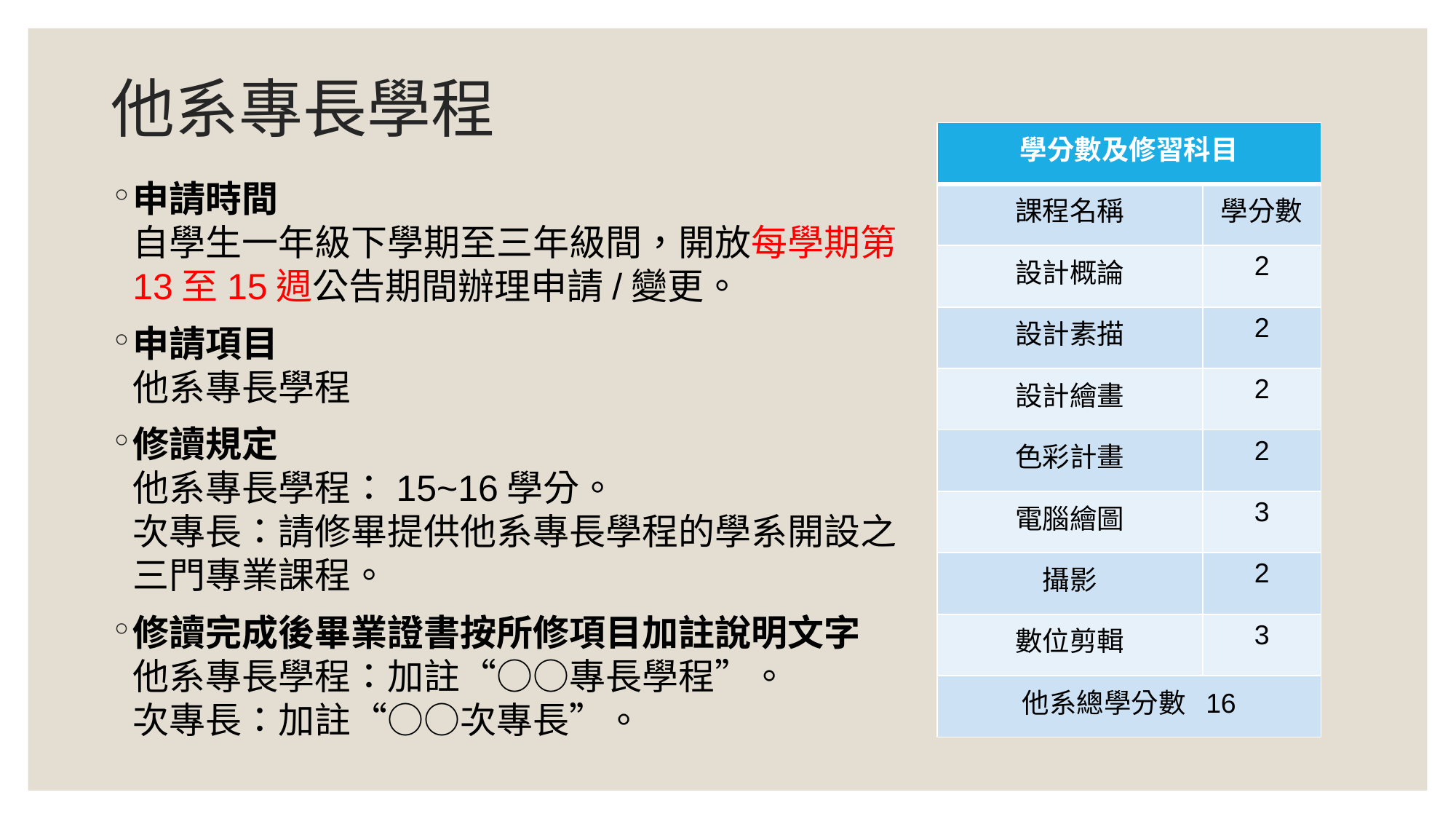

# 他系專長學程
| 學分數及修習科目 |  |
| --- | --- |
| 課程名稱 | 學分數 |
| 設計概論 | 2 |
| 設計素描 | 2 |
| 設計繪畫 | 2 |
| 色彩計畫 | 2 |
| 電腦繪圖 | 3 |
| 攝影 | 2 |
| 數位剪輯 | 3 |
| 他系總學分數 16 |  |
申請時間
自學生一年級下學期至三年級間，開放每學期第13至15週公告期間辦理申請/變更。
申請項目
他系專長學程
修讀規定
他系專長學程：15~16學分。
次專長：請修畢提供他系專長學程的學系開設之三門專業課程。
修讀完成後畢業證書按所修項目加註說明文字
他系專長學程：加註“○○專長學程”。
次專長：加註“○○次專長”。